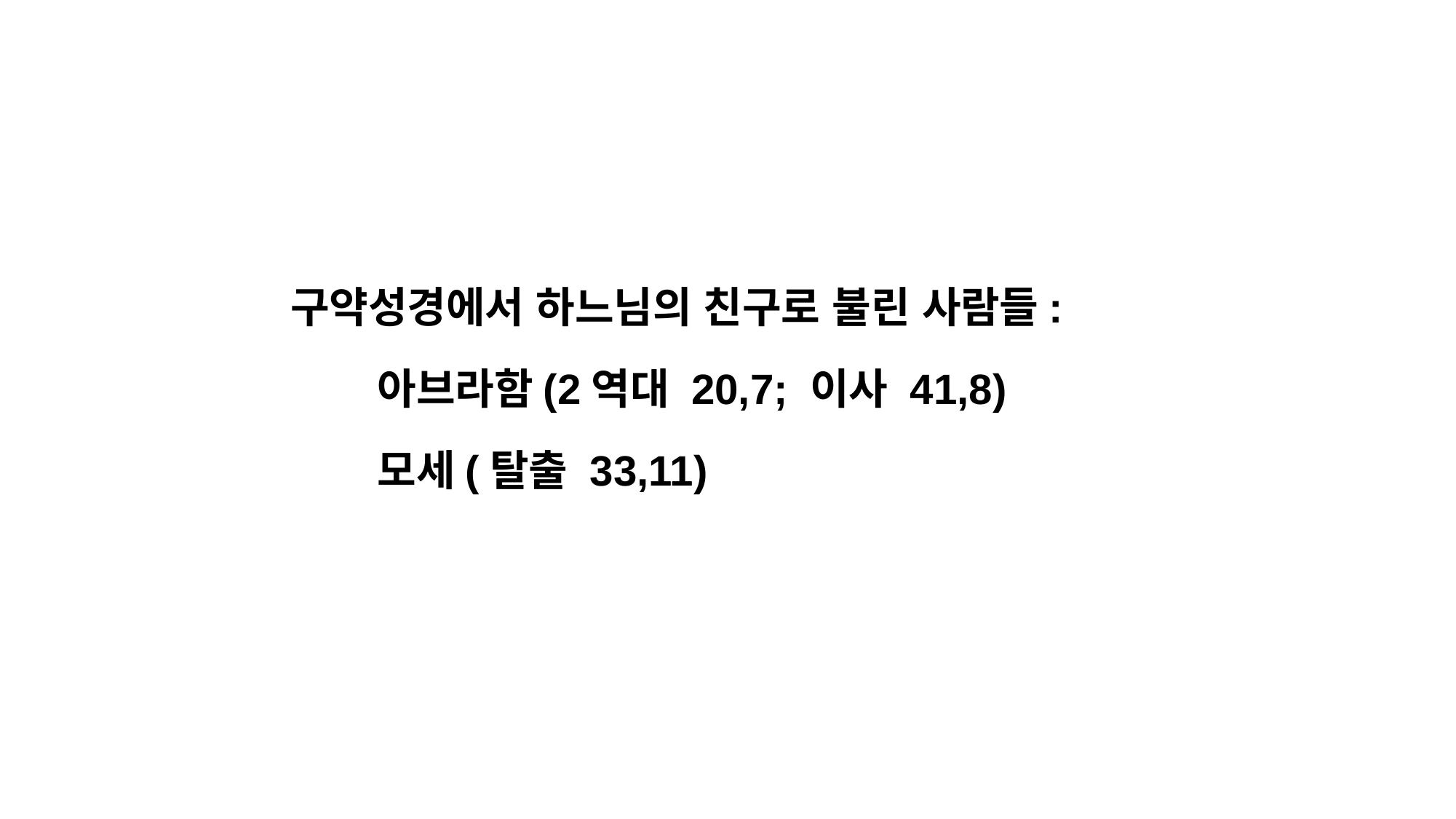

구약성경에서 하느님의 친구로 불린 사람들:
	   아브라함(2역대 20,7; 이사 41,8)
	   모세(탈출 33,11)